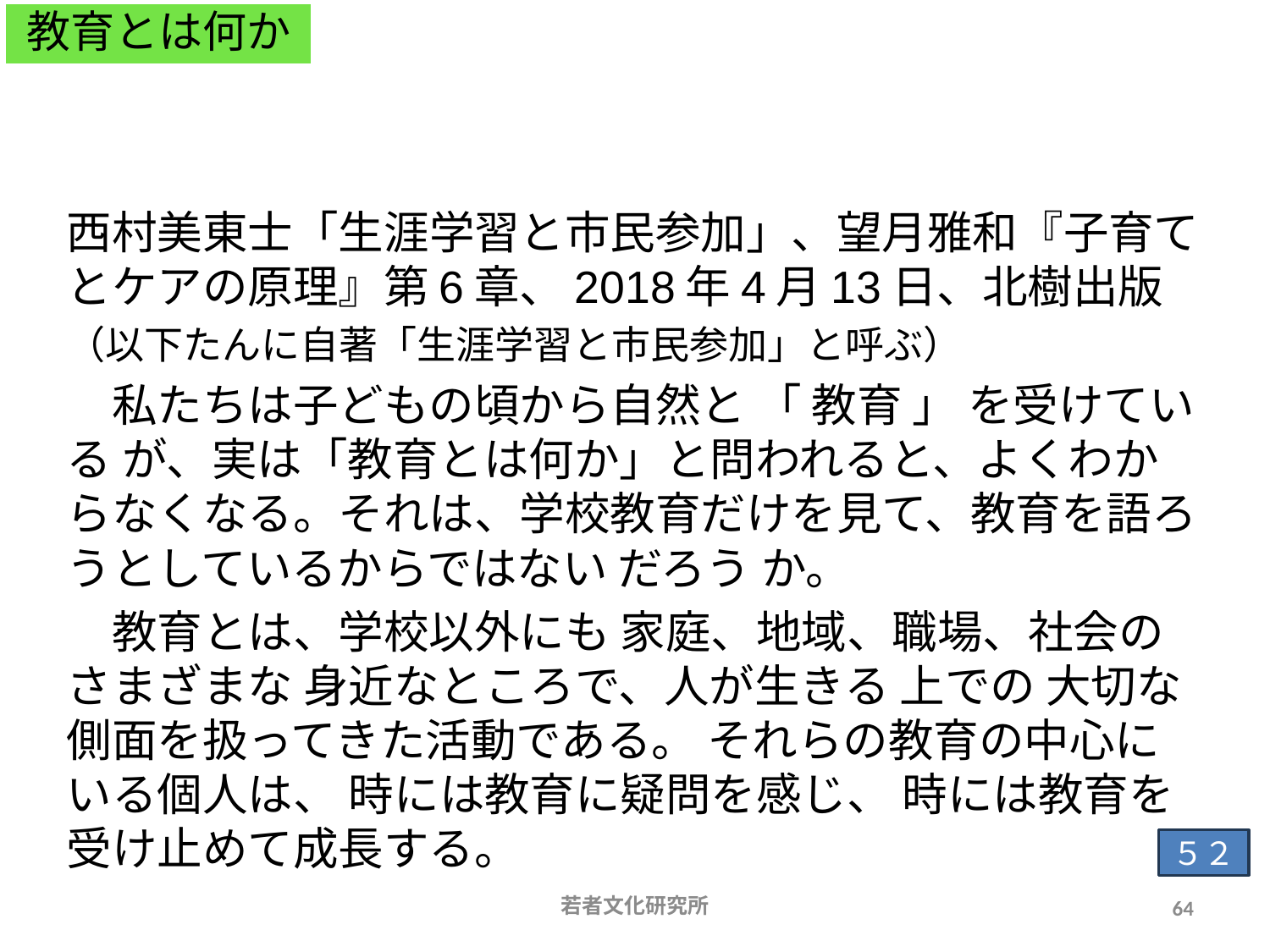

教育とは何か
# 「教育とは何か」を考えよう　１
西村美東士「生涯学習と市民参加」、望月雅和『子育てとケアの原理』第6章、2018年4月13日、北樹出版
（以下たんに自著「生涯学習と市民参加」と呼ぶ）
　私たちは子どもの頃から自然と 「 教育 」 を受けている が、実は「教育とは何か」と問われると、よくわからなくなる。それは、学校教育だけを見て、教育を語ろうとしているからではない だろう か。
　教育とは、学校以外にも 家庭、地域、職場、社会のさまざまな 身近なところで、人が生きる 上での 大切な側面を扱ってきた活動である。 それらの教育の中心にいる個人は、 時には教育に疑問を感じ、 時には教育を受け止めて成長する。
５２
若者文化研究所
64